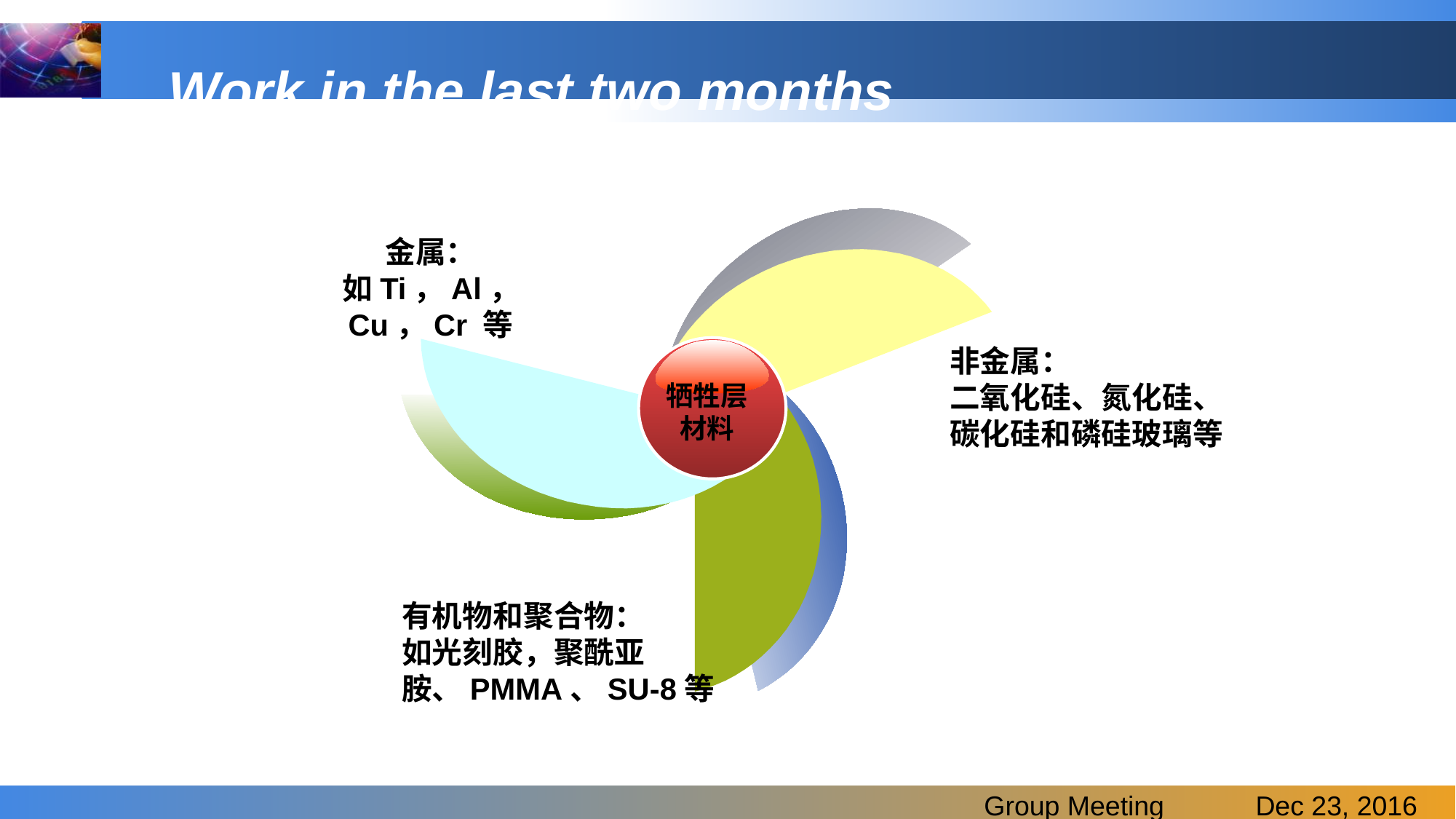

# Work in the last two months

金属：
如Ti，Al，
Cu，Cr 等

非金属：
二氧化硅、氮化硅、
碳化硅和磷硅玻璃等

牺牲层
材料
有机物和聚合物：
如光刻胶，聚酰亚胺、PMMA、SU-8等